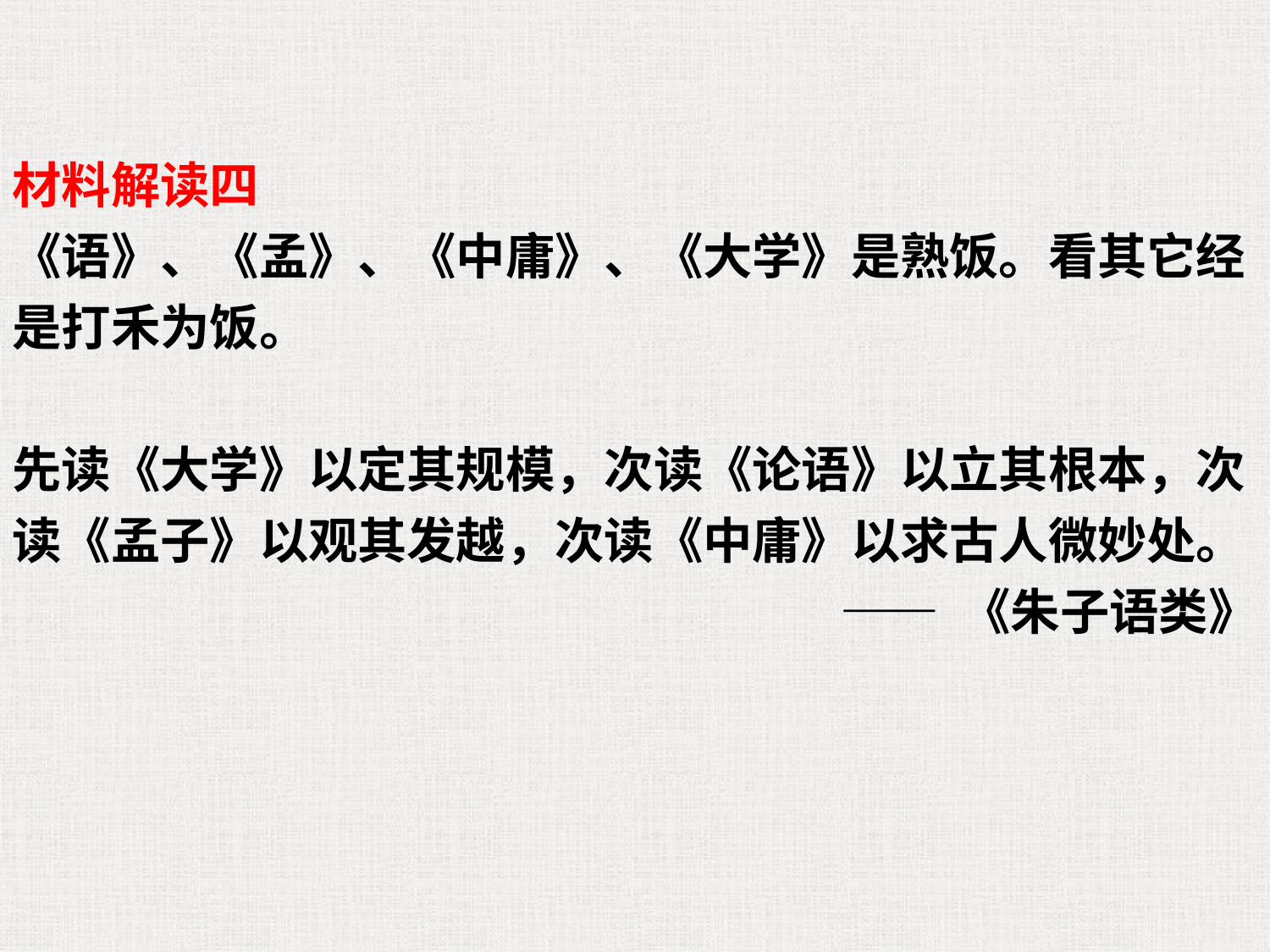

材料解读四
《语》、《孟》、《中庸》、《大学》是熟饭。看其它经是打禾为饭。

先读《大学》以定其规模，次读《论语》以立其根本，次读《孟子》以观其发越，次读《中庸》以求古人微妙处。
	—— 《朱子语类》